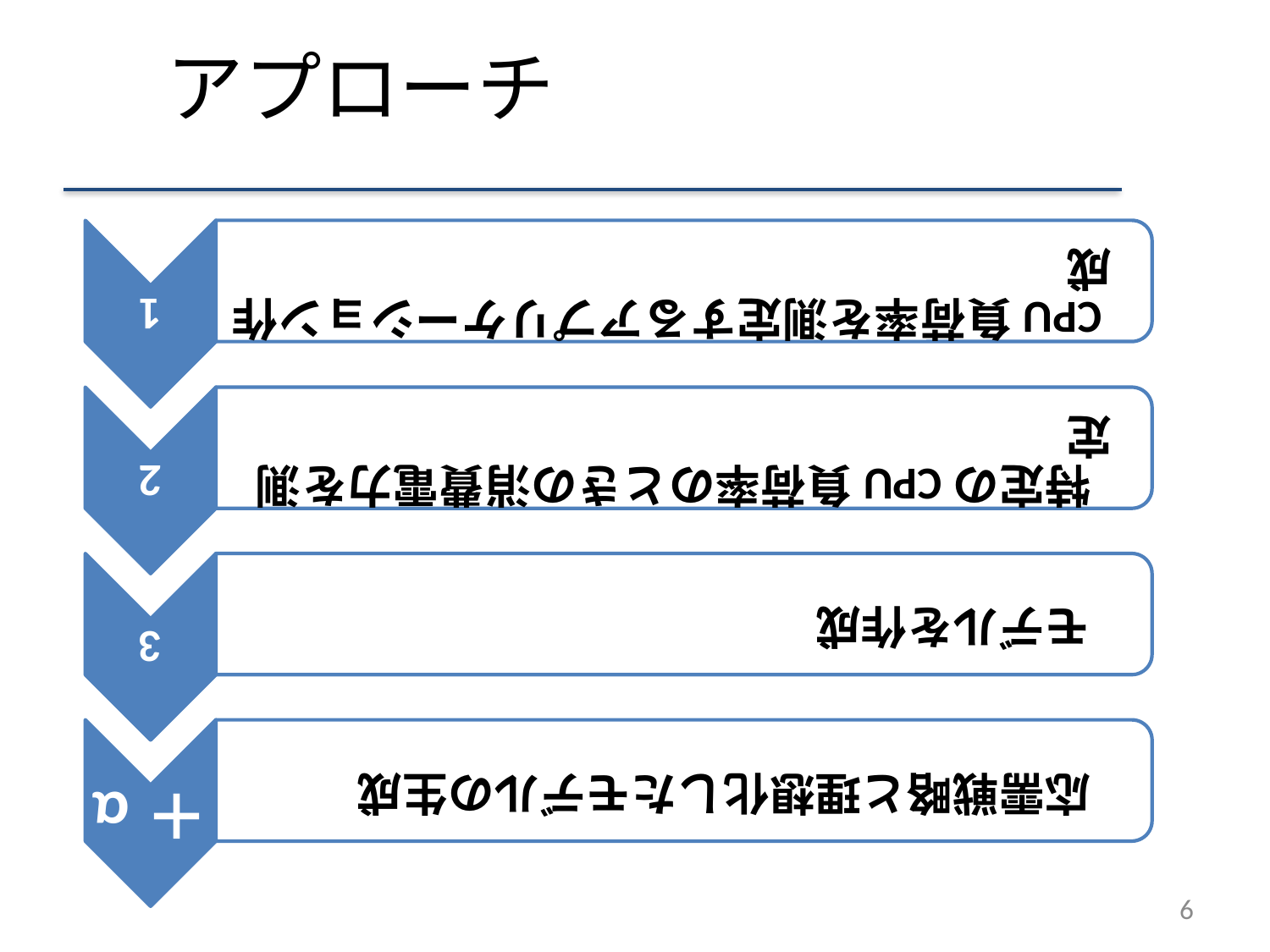

# アプローチ
1
 CPU負荷率を測定するアプリケーション作成
2
 特定のCPU負荷率のときの消費電力を測定
3
 モデルを作成
＋α
 応需戦略と理想化したモデルの生成
6